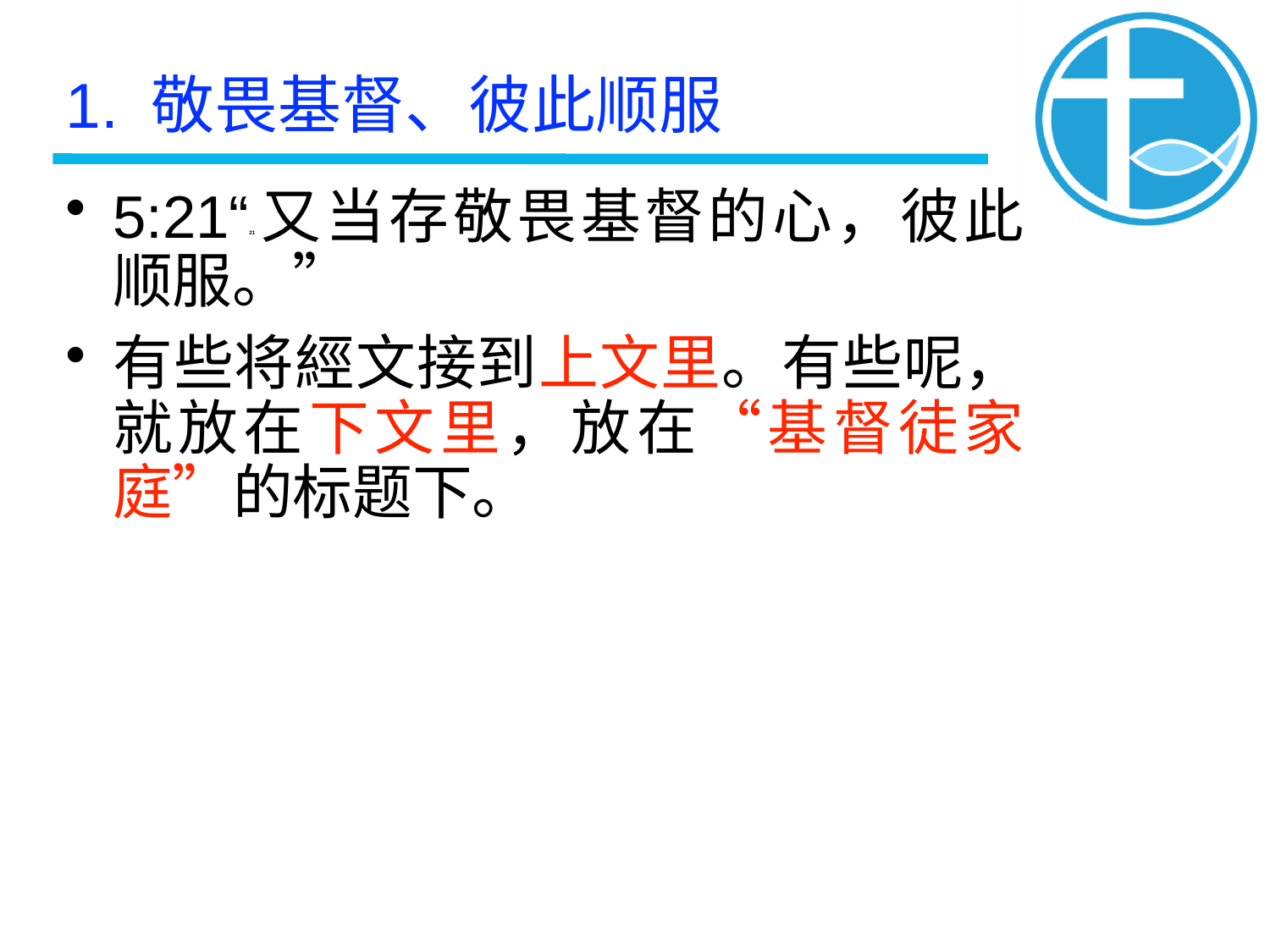

1. 敬畏基督、彼此顺服
5:21“21又当存敬畏基督的心，彼此顺服。”
有些将經文接到上文里。有些呢，就放在下文里，放在“基督徒家庭”的标题下。